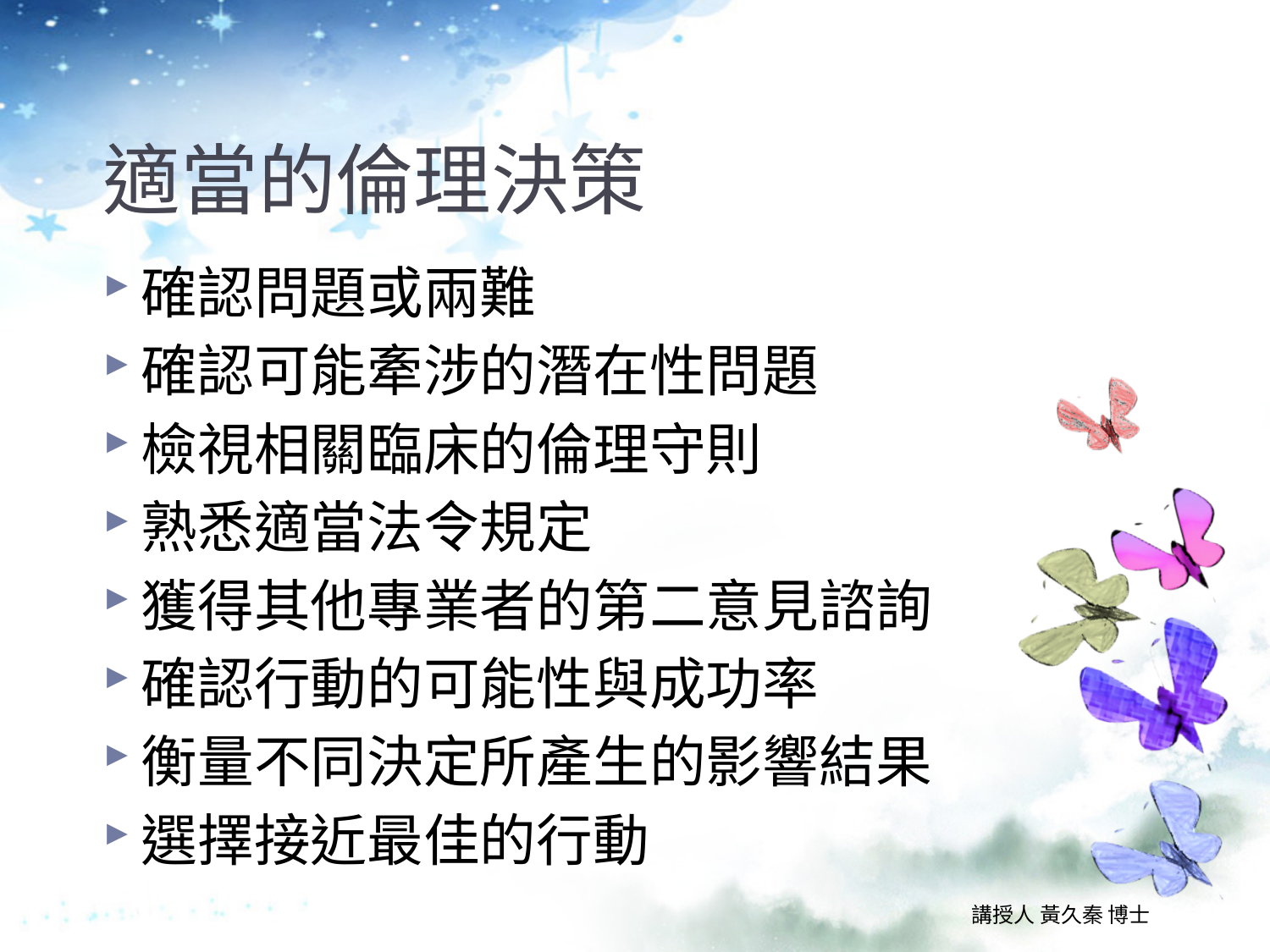

# 適當的倫理決策
確認問題或兩難
確認可能牽涉的潛在性問題
檢視相關臨床的倫理守則
熟悉適當法令規定
獲得其他專業者的第二意見諮詢
確認行動的可能性與成功率
衡量不同決定所產生的影響結果
選擇接近最佳的行動